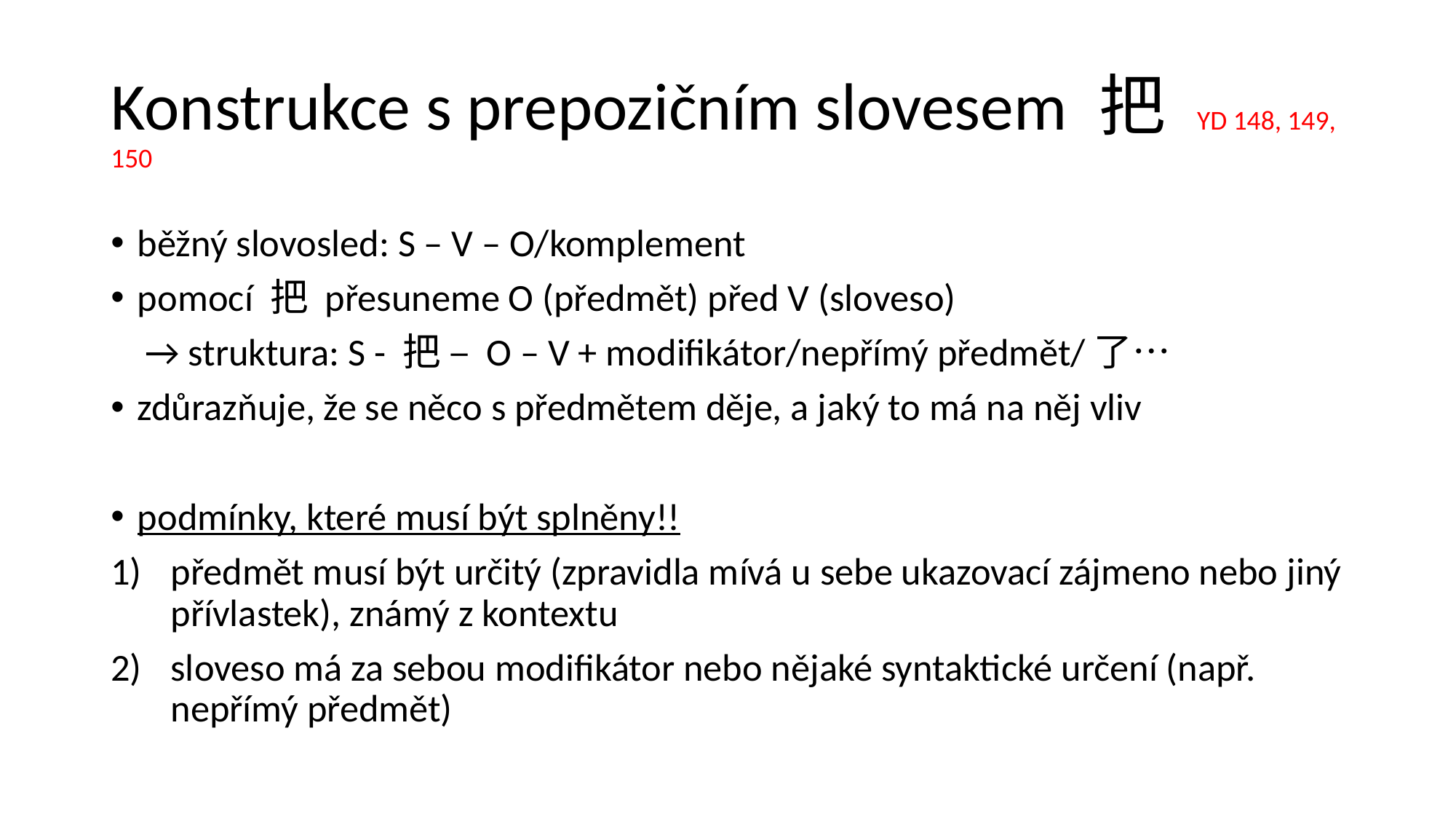

# Konstrukce s prepozičním slovesem 把 YD 148, 149, 150
běžný slovosled: S – V – O/komplement
pomocí 把 přesuneme O (předmět) před V (sloveso)
    → struktura: S - 把 – O – V + modifikátor/nepřímý předmět/了…
zdůrazňuje, že se něco s předmětem děje, a jaký to má na něj vliv

podmínky, které musí být splněny!!
předmět musí být určitý (zpravidla mívá u sebe ukazovací zájmeno nebo jiný přívlastek), známý z kontextu
sloveso má za sebou modifikátor nebo nějaké syntaktické určení (např. nepřímý předmět)